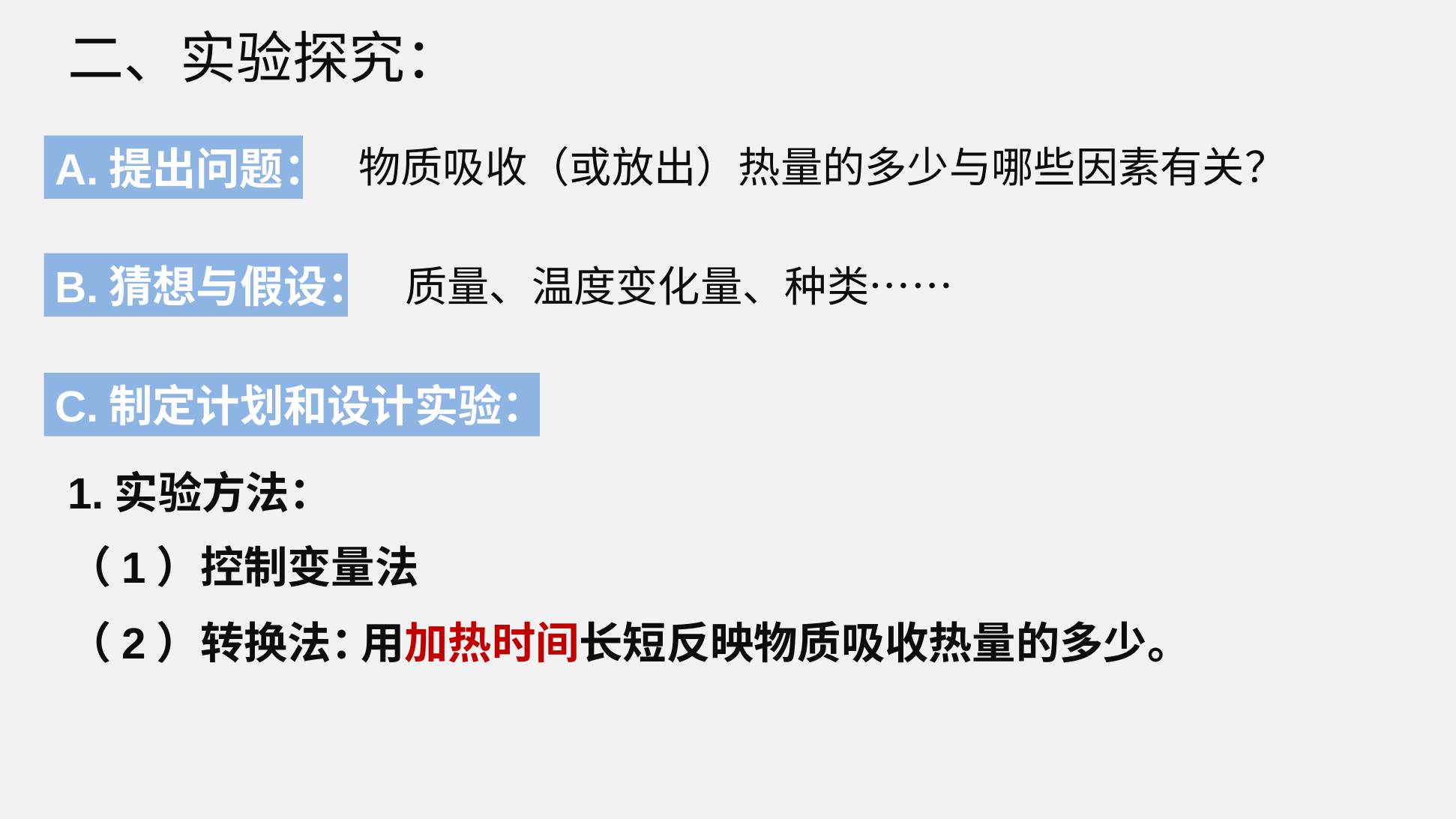

二、实验探究：
物质吸收（或放出）热量的多少与哪些因素有关？
A.提出问题：

B.猜想与假设：
质量、温度变化量、种类……
C.制定计划和设计实验：
1.实验方法：
（1）控制变量法
（2）转换法：
用加热时间长短反映物质吸收热量的多少。